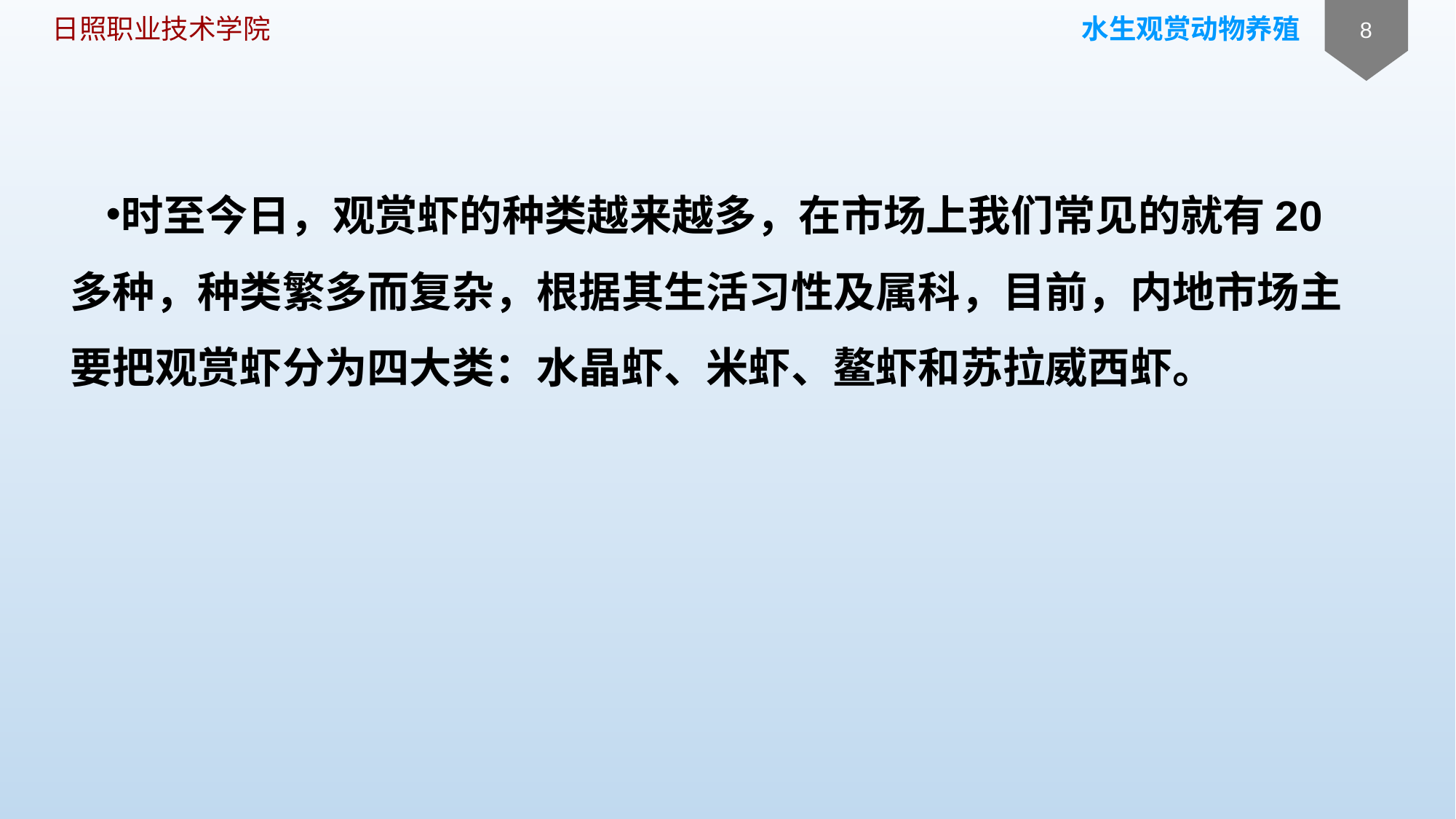

时至今日，观赏虾的种类越来越多，在市场上我们常见的就有20多种，种类繁多而复杂，根据其生活习性及属科，目前，内地市场主要把观赏虾分为四大类：水晶虾、米虾、鳌虾和苏拉威西虾。